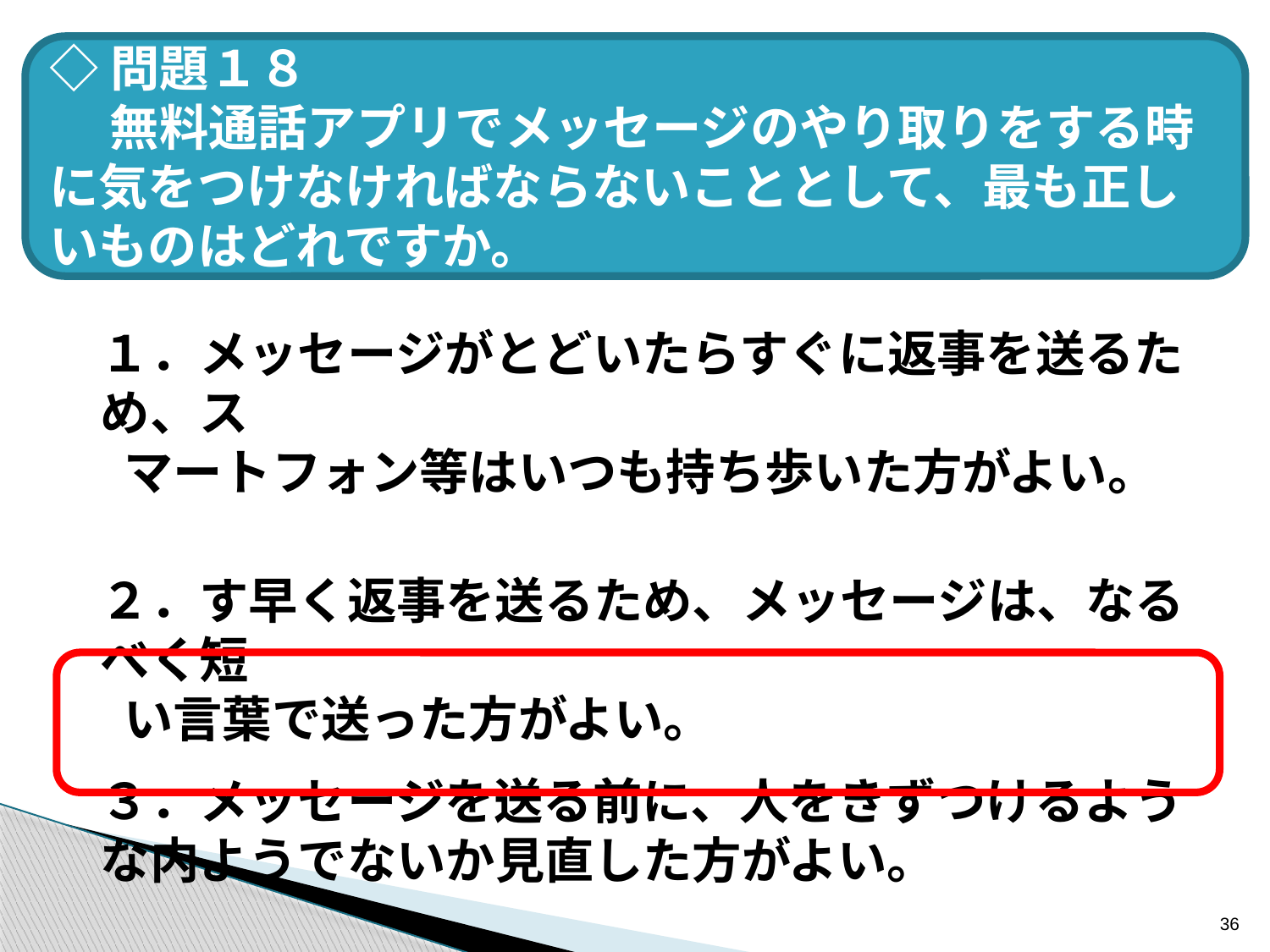

◇問題１８
　 無料通話アプリでメッセージのやり取りをする時に気をつけなければならないこととして、最も正しいものはどれですか。
１．メッセージがとどいたらすぐに返事を送るため、ス
 マートフォン等はいつも持ち歩いた方がよい。

２．す早く返事を送るため、メッセージは、なるべく短
 い言葉で送った方がよい。

３．メッセージを送る前に、人をきずつけるような内ようでないか見直した方がよい。

36